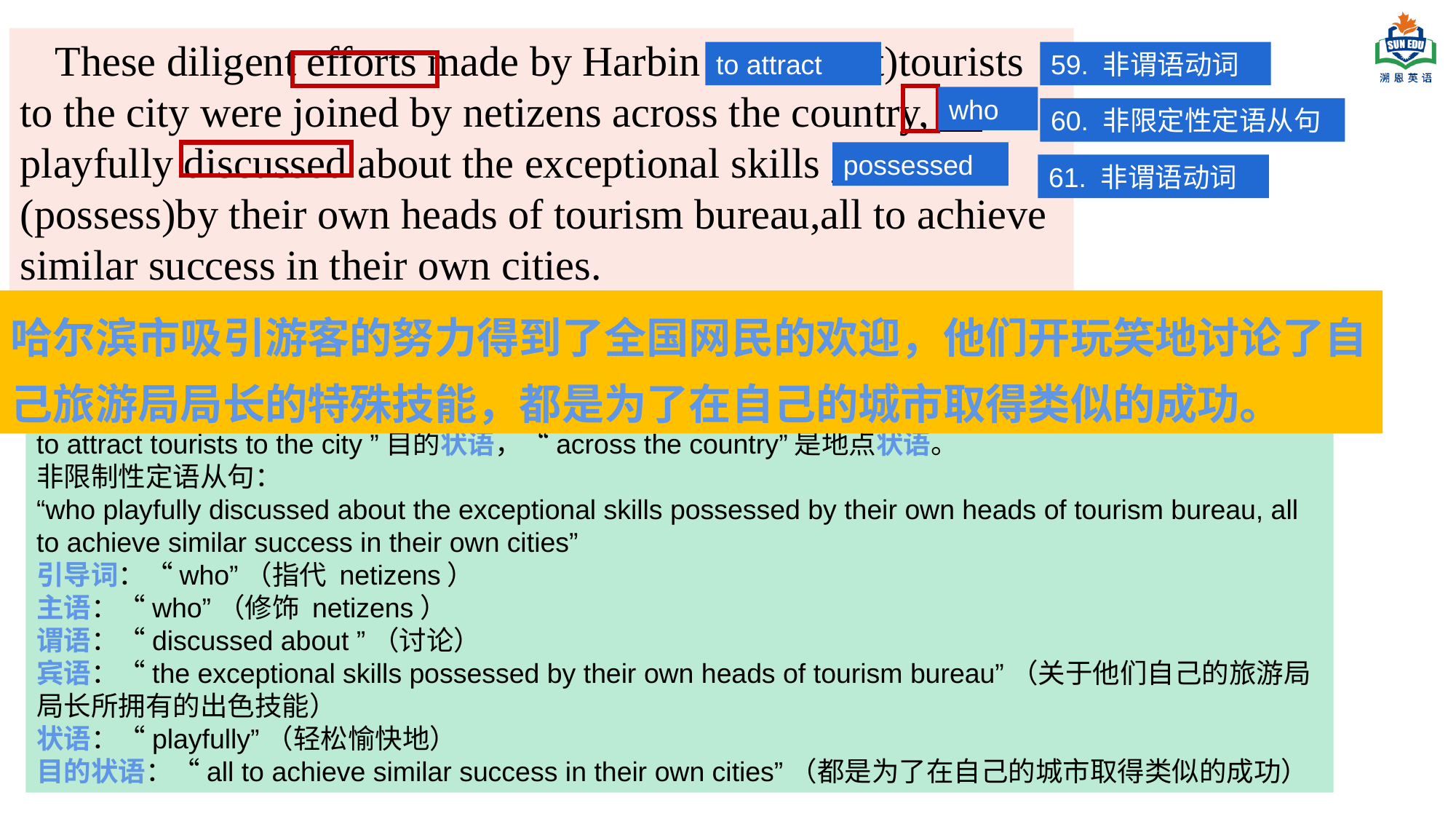

These diligent efforts made by Harbin 59 (attract)tourists to the city were joined by netizens across the country, 60 playfully discussed about the exceptional skills   61 (possess)by their own heads of tourism bureau,all to achieve similar success in their own cities.
to attract
59. 非谓语动词

who
60. 非限定性定语从句

possessed
61. 非谓语动词
哈尔滨市吸引游客的努力得到了全国网民的欢迎，他们开玩笑地讨论了自己旅游局局长的特殊技能，都是为了在自己的城市取得类似的成功。
长难句分析：这句话包含了一个主句和一个非限制性定语从句。
主句：“These diligent efforts made by Harbin to attract tourists to the city were joined by netizens across the country.”主语：“These diligent efforts ”，谓语：“were joined”（被…加入）宾语：“by netizens across the country”（被全国各地的网民）“ made by Harbin”非谓语动词做定语修饰主语“effort”，“ to attract tourists to the city ”目的状语，“across the country”是地点状语。
非限制性定语从句：
“who playfully discussed about the exceptional skills possessed by their own heads of tourism bureau, all to achieve similar success in their own cities”
引导词：“who”（指代 netizens）
主语：“who”（修饰 netizens）
谓语：“discussed about ”（讨论）
宾语：“the exceptional skills possessed by their own heads of tourism bureau”（关于他们自己的旅游局局长所拥有的出色技能）
状语：“playfully”（轻松愉快地）
目的状语：“all to achieve similar success in their own cities”（都是为了在自己的城市取得类似的成功）